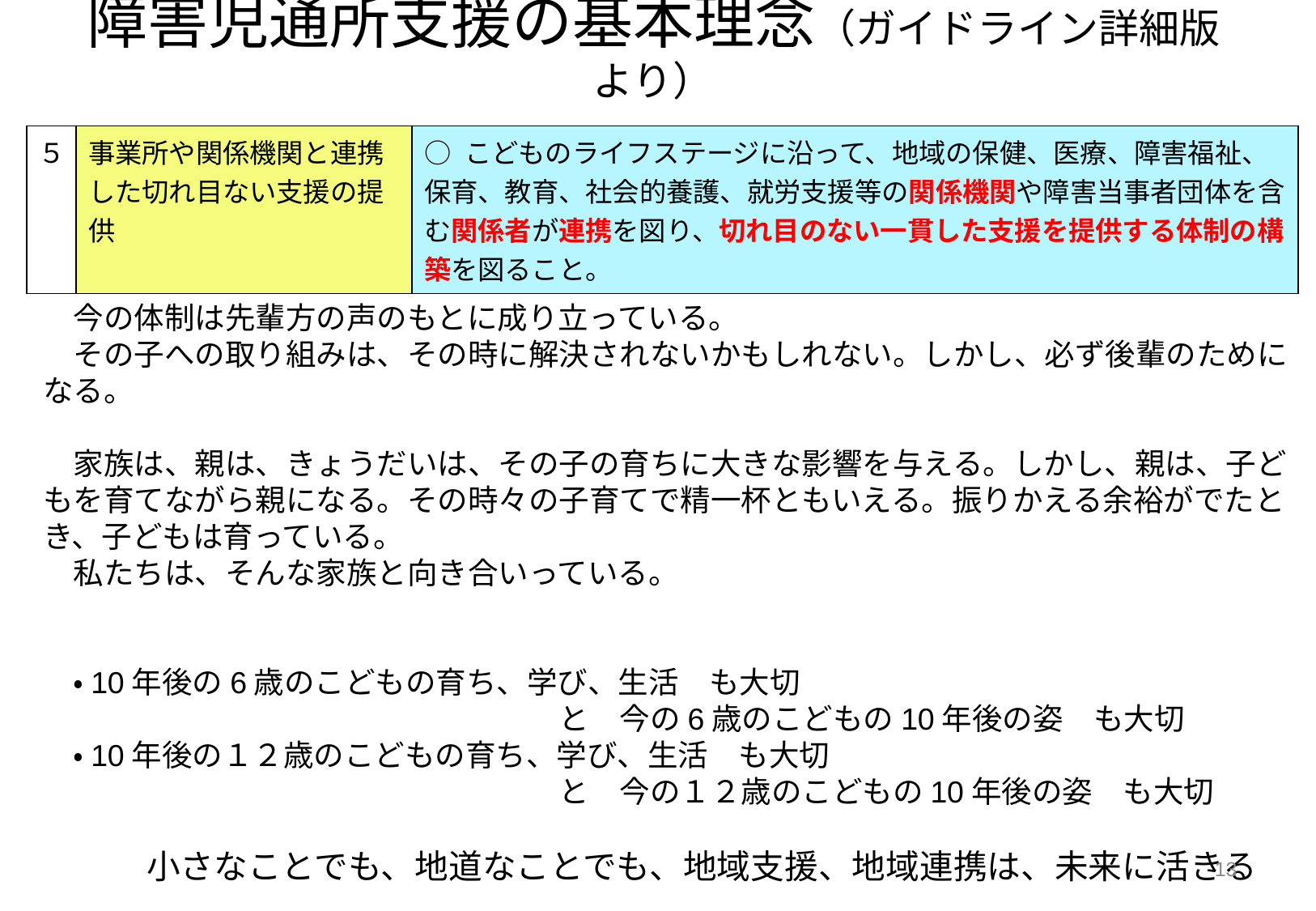

# 障害児通所支援の基本理念（ガイドライン詳細版より）
| ５ | 事業所や関係機関と連携した切れ目ない支援の提供 | ○ こどものライフステージに沿って、地域の保健、医療、障害福祉、保育、教育、社会的養護、就労支援等の関係機関や障害当事者団体を含む関係者が連携を図り、切れ目のない一貫した支援を提供する体制の構築を図ること。 |
| --- | --- | --- |
　今の体制は先輩方の声のもとに成り立っている。
　その子への取り組みは、その時に解決されないかもしれない。しかし、必ず後輩のためになる。

　家族は、親は、きょうだいは、その子の育ちに大きな影響を与える。しかし、親は、子どもを育てながら親になる。その時々の子育てで精一杯ともいえる。振りかえる余裕がでたとき、子どもは育っている。
　私たちは、そんな家族と向き合いっている。

　・10年後の6歳のこどもの育ち、学び、生活　も大切
				　と　今の6歳のこどもの10年後の姿　も大切
　・10年後の１２歳のこどもの育ち、学び、生活　も大切
				　と　今の１２歳のこどもの10年後の姿　も大切

小さなことでも、地道なことでも、地域支援、地域連携は、未来に活きる
13